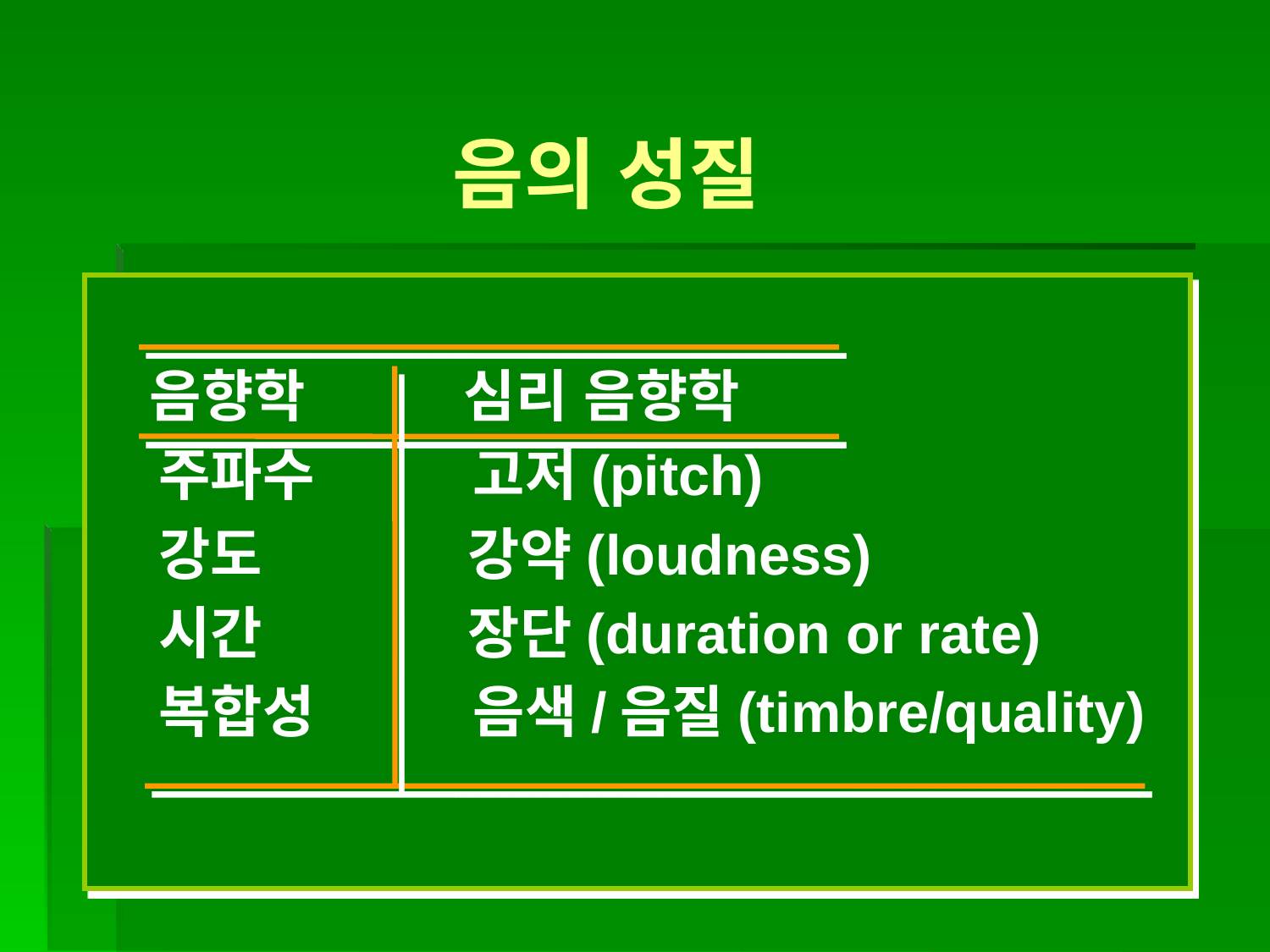

음의 성질

   음향학          심리 음향학
   주파수          고저(pitch)
   강도             강약(loudness)
   시간             장단(duration or rate)
   복합성          음색/음질(timbre/quality)